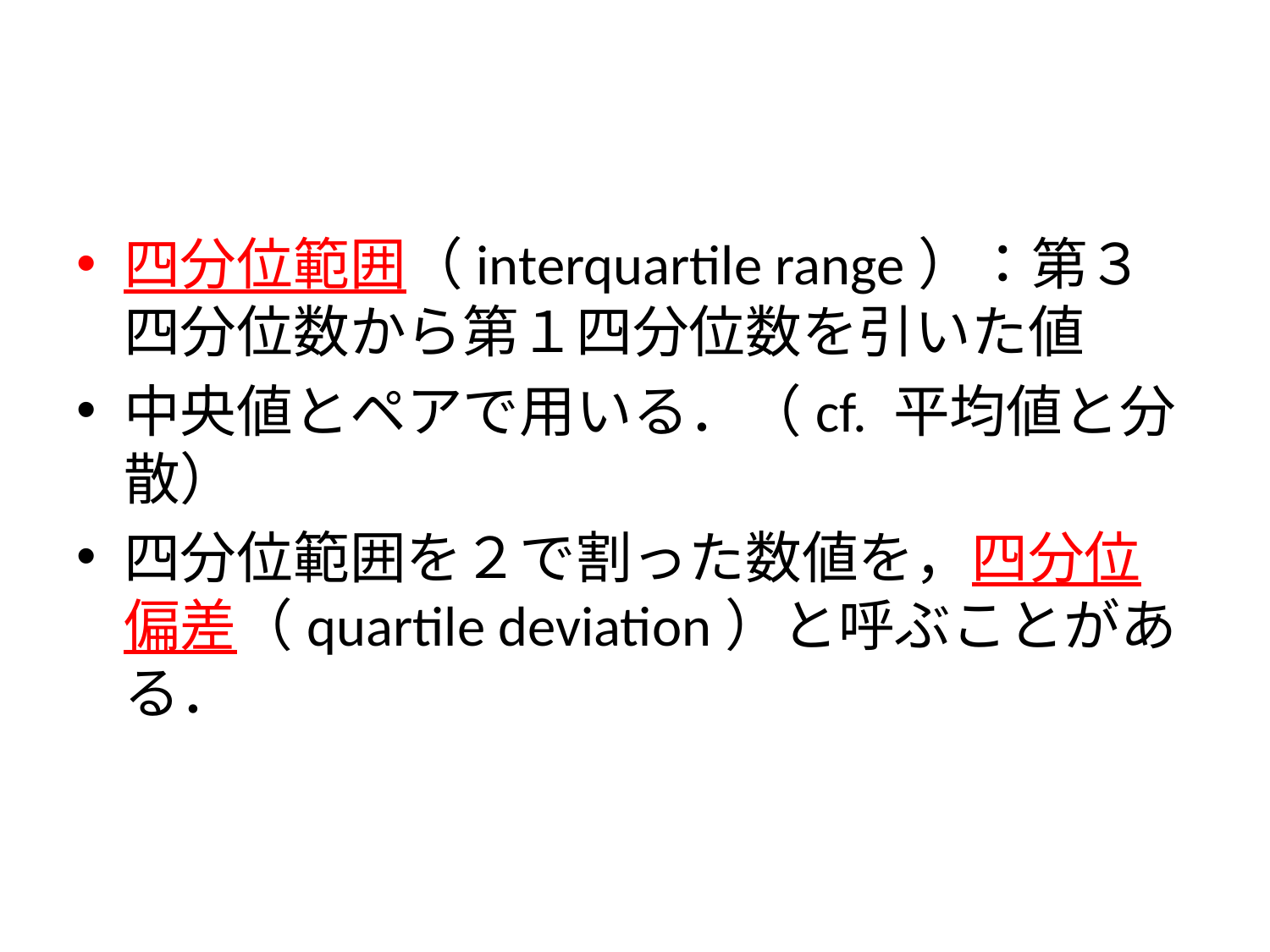

#
四分位範囲（interquartile range）：第３四分位数から第１四分位数を引いた値
中央値とペアで用いる．（cf. 平均値と分散）
四分位範囲を２で割った数値を，四分位偏差（quartile deviation）と呼ぶことがある．